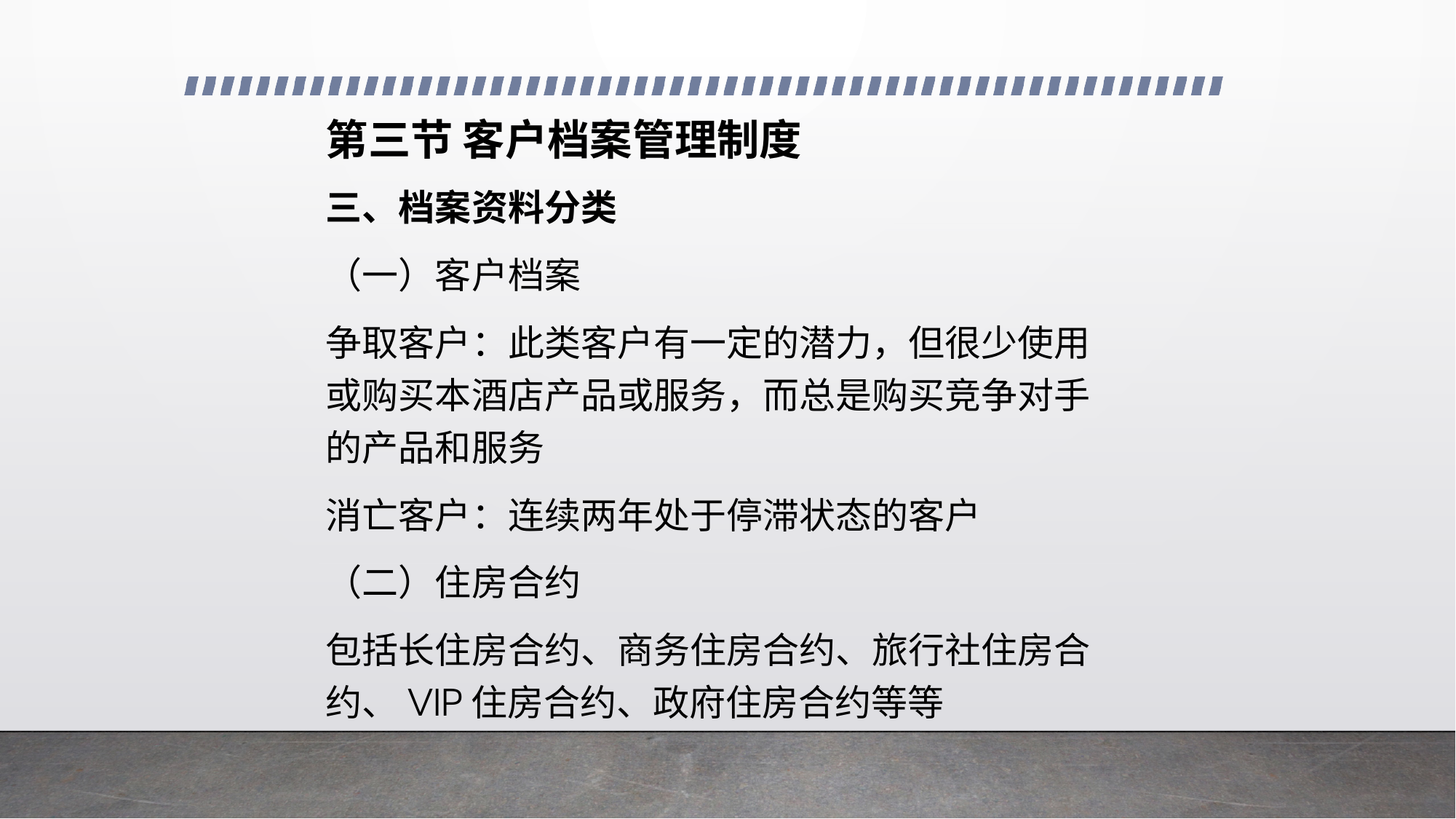

第三节 客户档案管理制度
三、档案资料分类
（一）客户档案
争取客户：此类客户有一定的潜力，但很少使用或购买本酒店产品或服务，而总是购买竞争对手的产品和服务
消亡客户：连续两年处于停滞状态的客户
（二）住房合约
包括长住房合约、商务住房合约、旅行社住房合约、VIP住房合约、政府住房合约等等